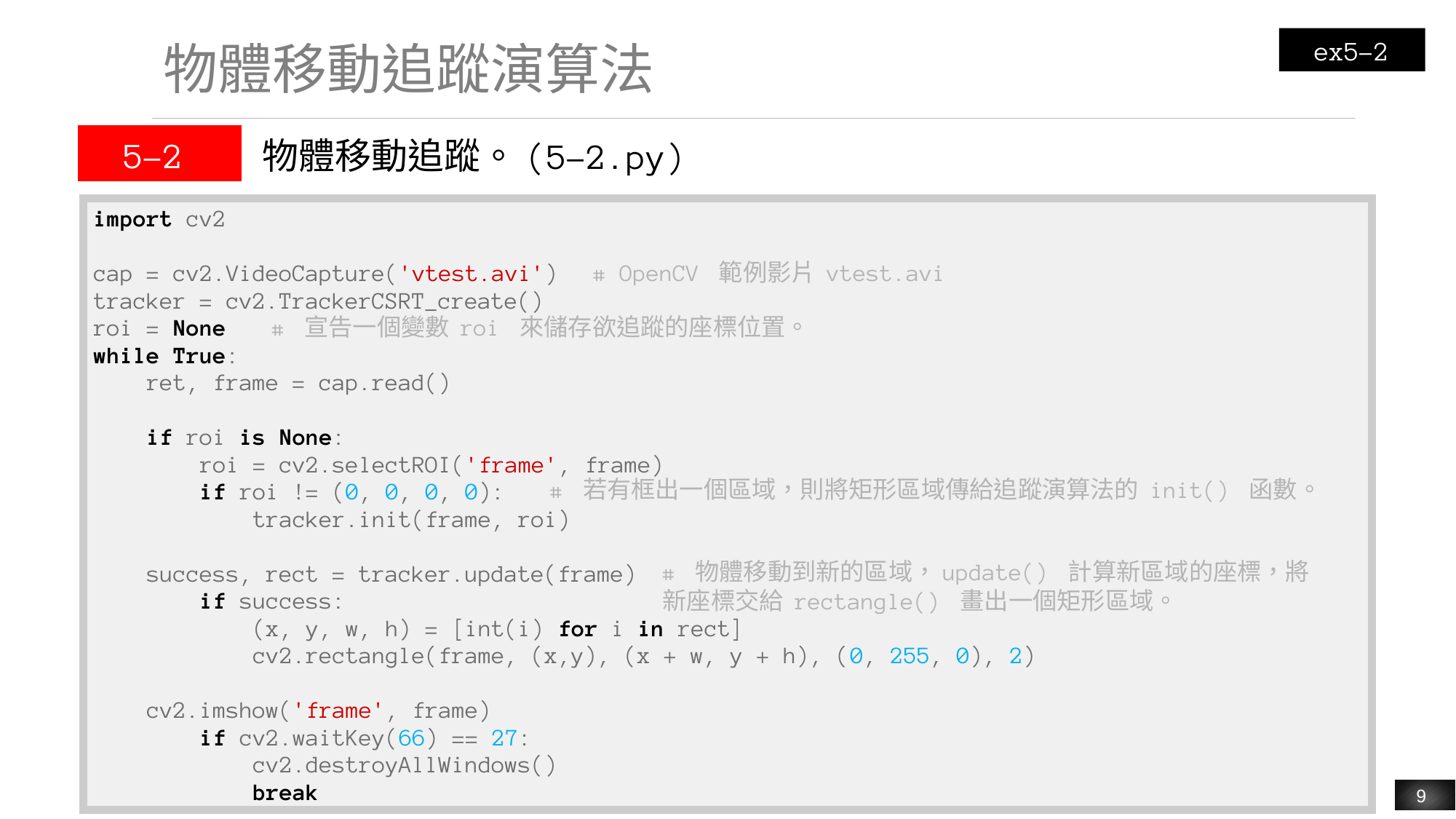

ex5-2
# 物體移動追蹤演算法
| 5-2 | 物體移動追蹤。(5-2.py) |
| --- | --- |
| import cv2 cap = cv2.VideoCapture('vtest.avi') tracker = cv2.TrackerCSRT\_create() roi = None while True: ret, frame = cap.read() if roi is None: roi = cv2.selectROI('frame', frame) if roi != (0, 0, 0, 0): tracker.init(frame, roi) success, rect = tracker.update(frame) if success: (x, y, w, h) = [int(i) for i in rect] cv2.rectangle(frame, (x,y), (x + w, y + h), (0, 255, 0), 2) cv2.imshow('frame', frame) if cv2.waitKey(66) == 27: cv2.destroyAllWindows() break |
| --- |
# OpenCV 範例影片 vtest.avi
# 宣告一個變數 roi 來儲存欲追蹤的座標位置。
# 若有框出一個區域，則將矩形區域傳給追蹤演算法的 init() 函數。
# 物體移動到新的區域，update() 計算新區域的座標，將新座標交給 rectangle() 畫出一個矩形區域。